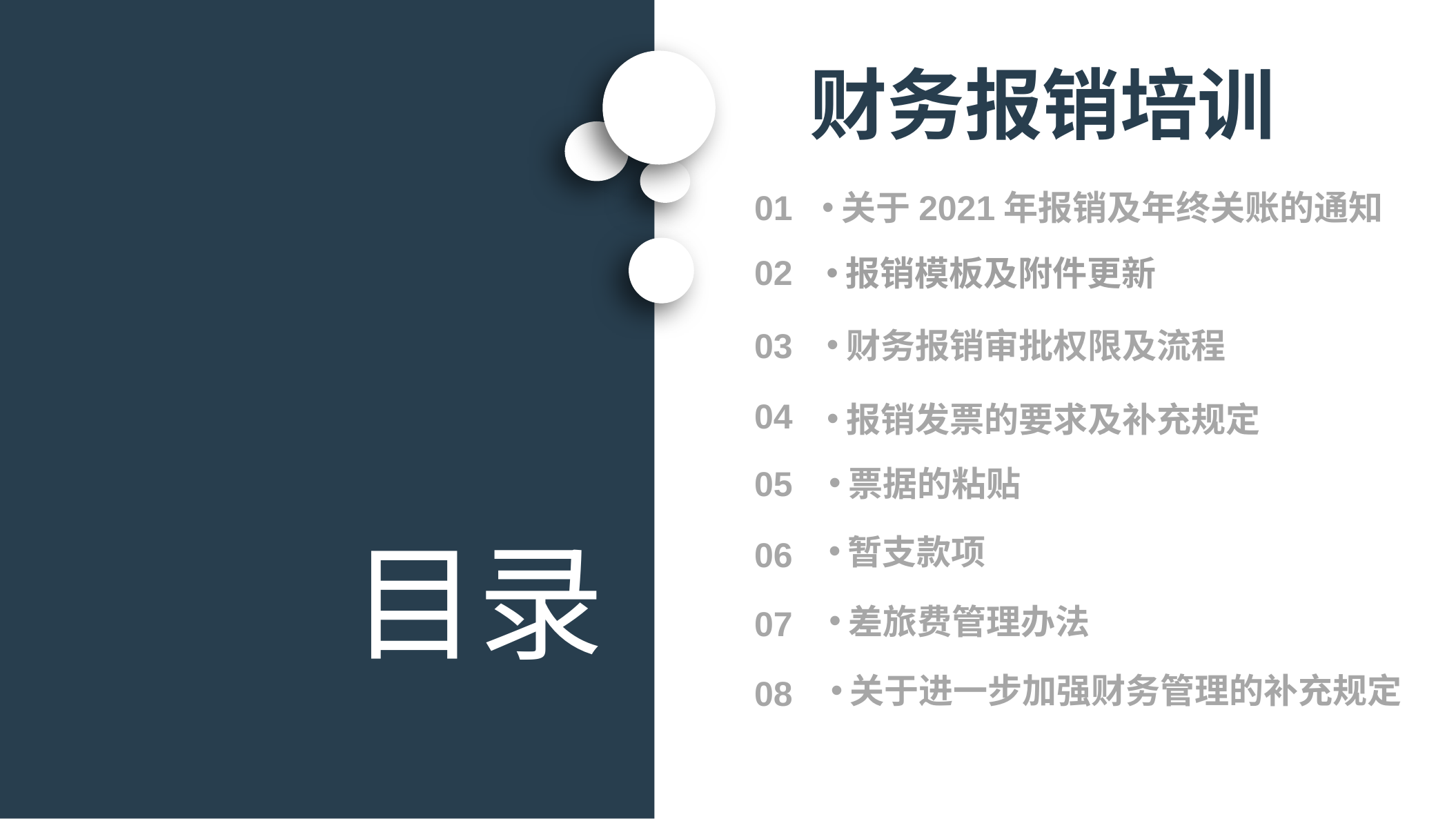

财务报销培训

关于2021年报销及年终关账的通知
01

02
报销模板及附件更新
03
财务报销审批权限及流程
04
报销发票的要求及补充规定
05
票据的粘贴
目录
暂支款项
06
差旅费管理办法
07
关于进一步加强财务管理的补充规定
08